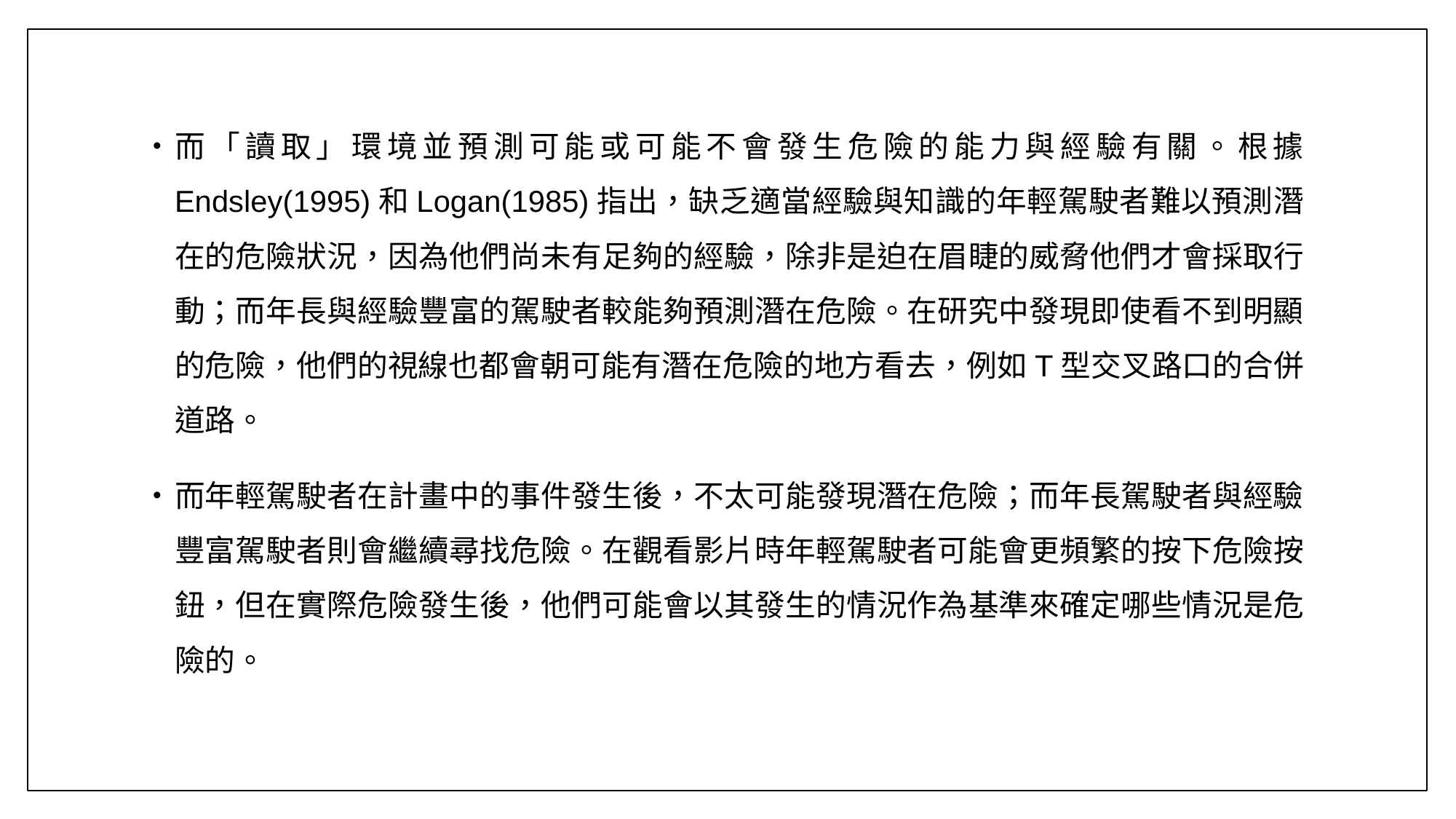

而「讀取」環境並預測可能或可能不會發生危險的能力與經驗有關。根據 Endsley(1995)和Logan(1985)指出，缺乏適當經驗與知識的年輕駕駛者難以預測潛在的危險狀況，因為他們尚未有足夠的經驗，除非是迫在眉睫的威脅他們才會採取行動；而年長與經驗豐富的駕駛者較能夠預測潛在危險。在研究中發現即使看不到明顯的危險，他們的視線也都會朝可能有潛在危險的地方看去，例如T型交叉路口的合併道路。
而年輕駕駛者在計畫中的事件發生後，不太可能發現潛在危險；而年長駕駛者與經驗豐富駕駛者則會繼續尋找危險。在觀看影片時年輕駕駛者可能會更頻繁的按下危險按鈕，但在實際危險發生後，他們可能會以其發生的情況作為基準來確定哪些情況是危險的。